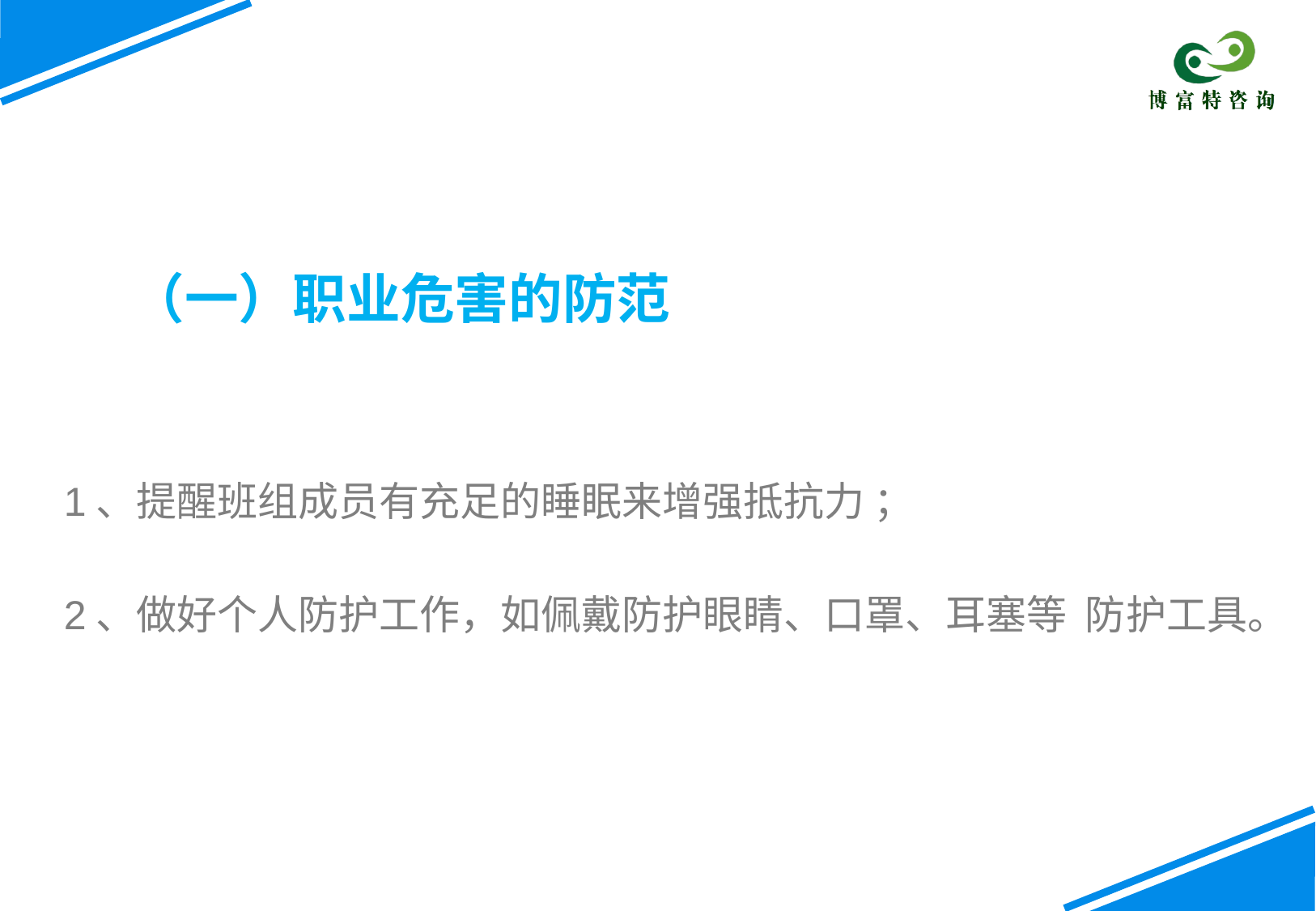

（一）职业危害的防范

1、提醒班组成员有充足的睡眠来增强抵抗力 ；

2、做好个人防护工作，如佩戴防护眼睛、口罩、耳塞等  防护工具。